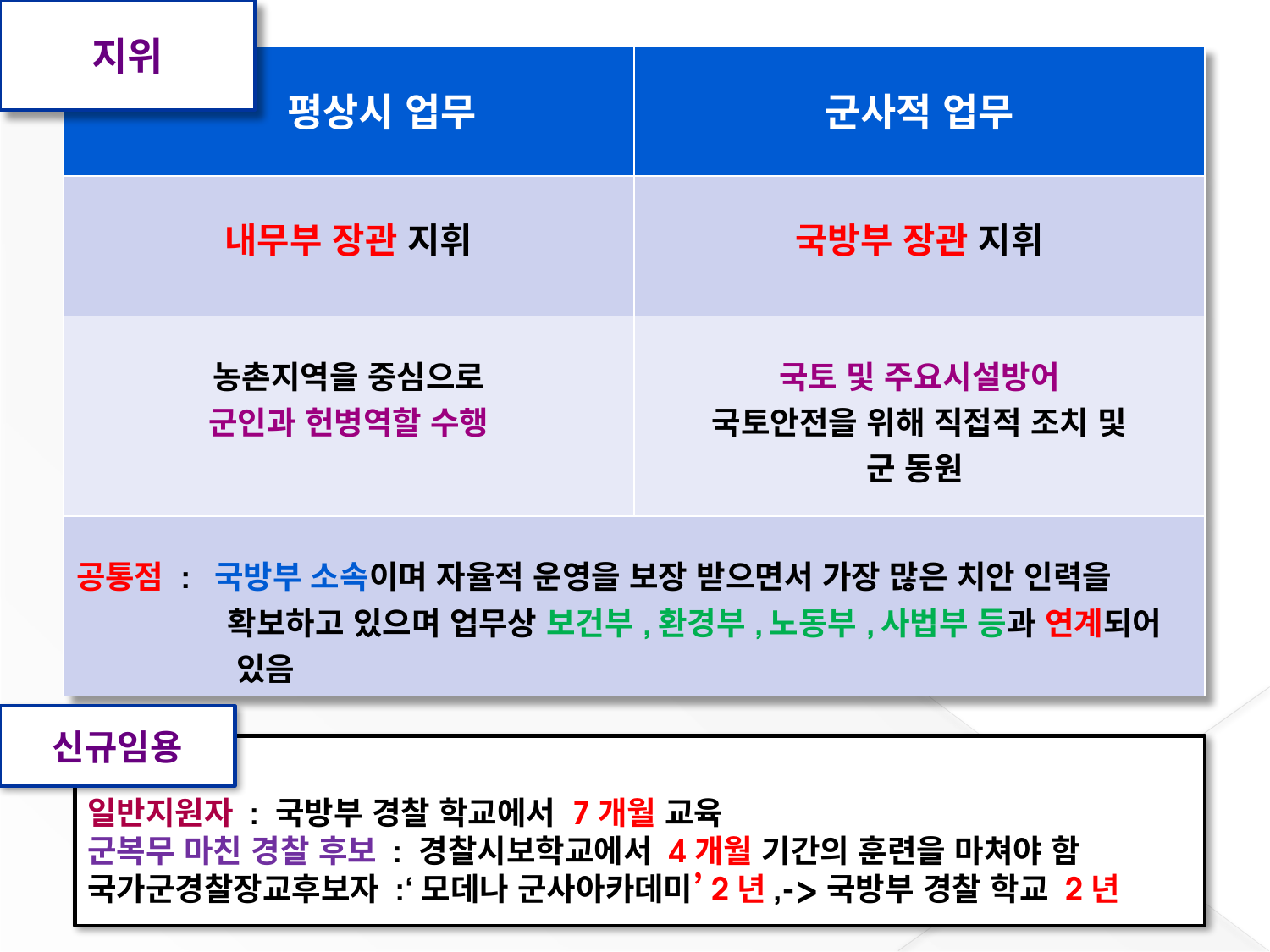

지위
| 평상시 업무 | 군사적 업무 |
| --- | --- |
| 내무부 장관 지휘 | 국방부 장관 지휘 |
| 농촌지역을 중심으로 군인과 헌병역할 수행 | 국토 및 주요시설방어 국토안전을 위해 직접적 조치 및 군 동원 |
| 공통점 : 국방부 소속이며 자율적 운영을 보장 받으면서 가장 많은 치안 인력을 확보하고 있으며 업무상 보건부,환경부,노동부,사법부 등과 연계되어 있음 |  |
신규임용

일반지원자 : 국방부 경찰 학교에서 7개월 교육
군복무 마친 경찰 후보 : 경찰시보학교에서 4개월 기간의 훈련을 마쳐야 함
국가군경찰장교후보자 :‘모데나 군사아카데미’2년,->국방부 경찰 학교 2년